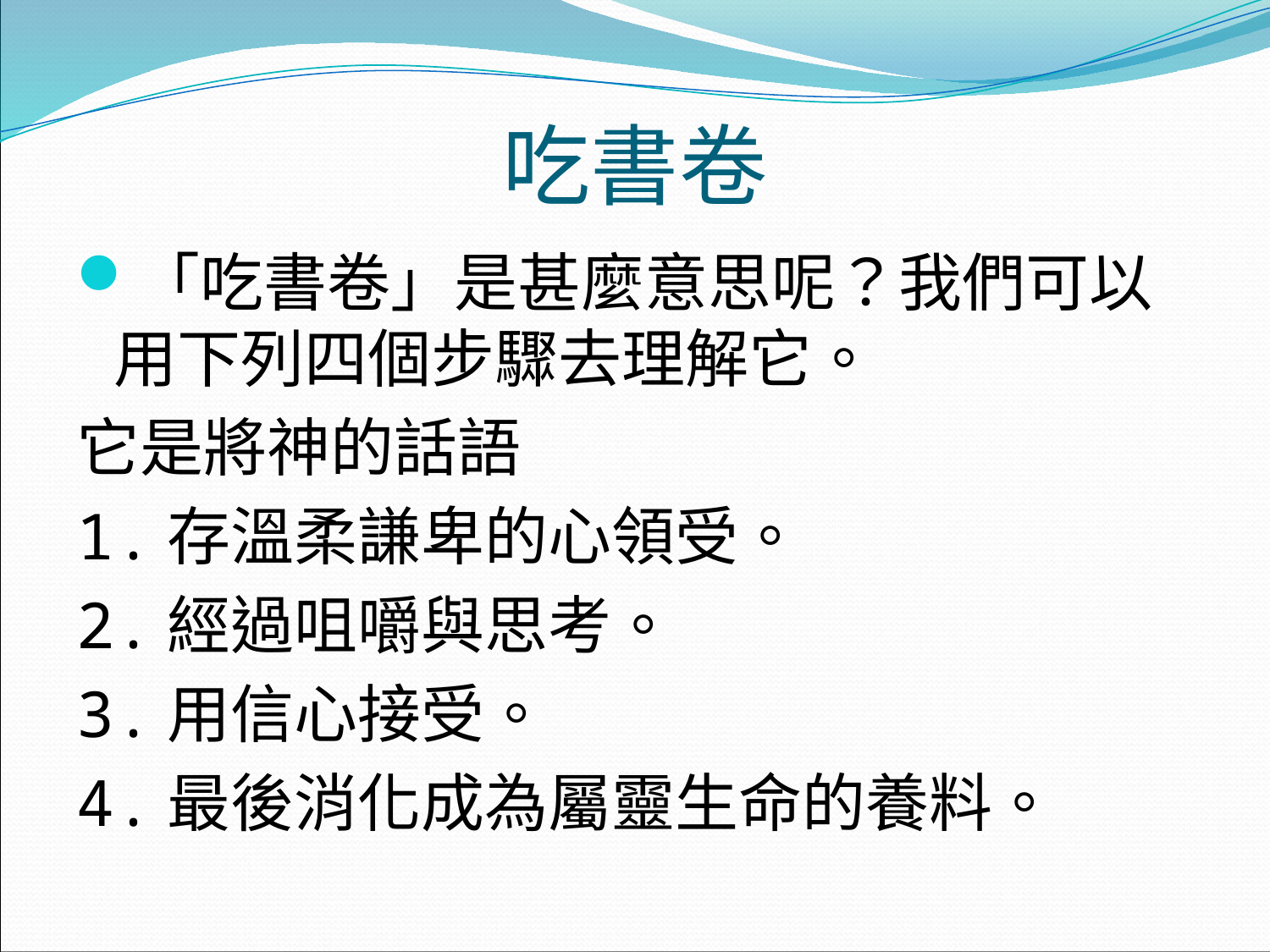

# 吃書卷
「吃書卷」是甚麼意思呢？我們可以用下列四個步驟去理解它。
它是將神的話語
1.存溫柔謙卑的心領受。
2.經過咀嚼與思考。
3.用信心接受。
4.最後消化成為屬靈生命的養料。